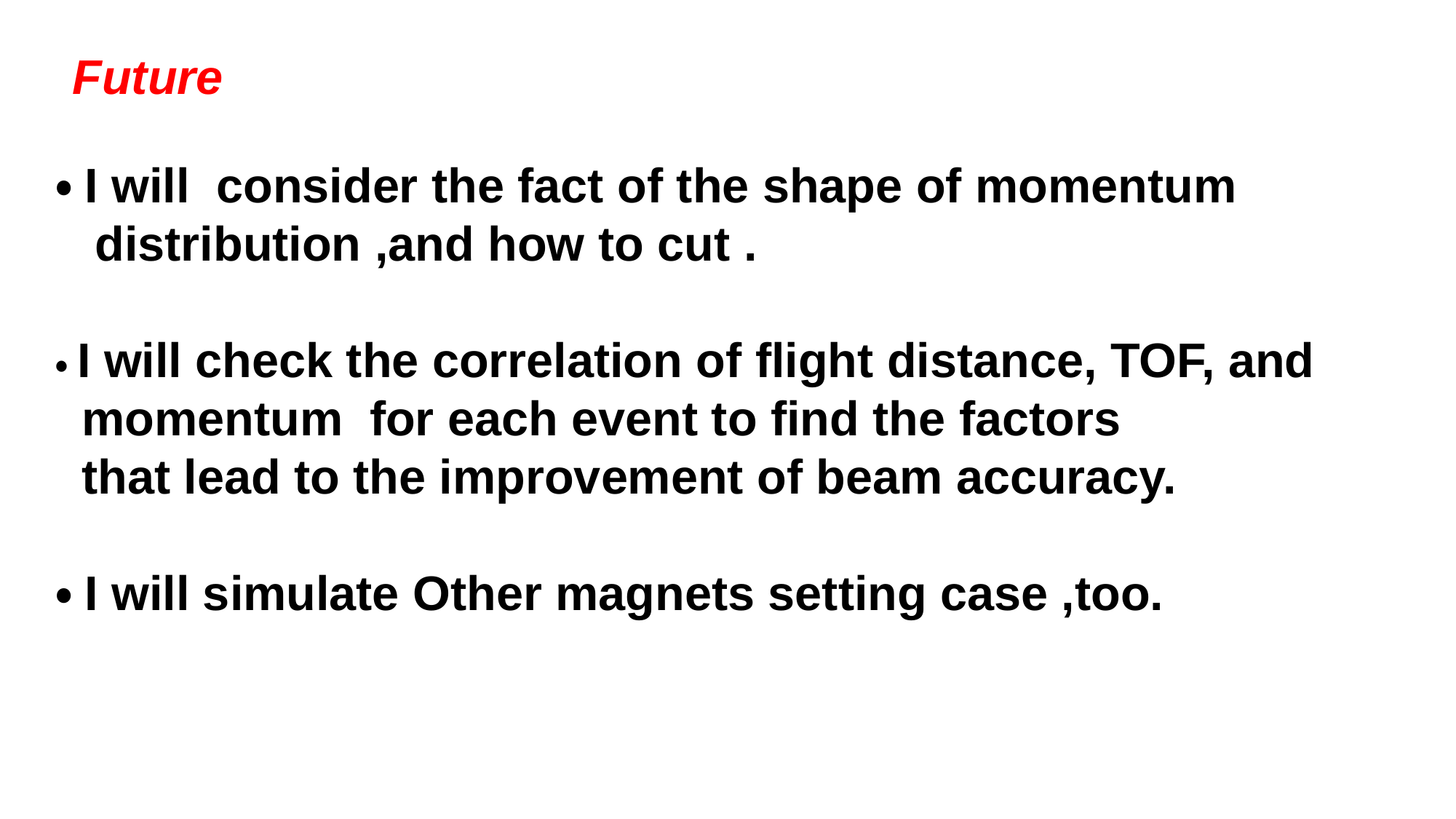

Future
・I will  consider the fact of the shape of momentum
   distribution ,and how to cut .

・I will check the correlation of flight distance, TOF, and
  momentum  for each event to find the factors
  that lead to the improvement of beam accuracy.

・I will simulate Other magnets setting case ,too.